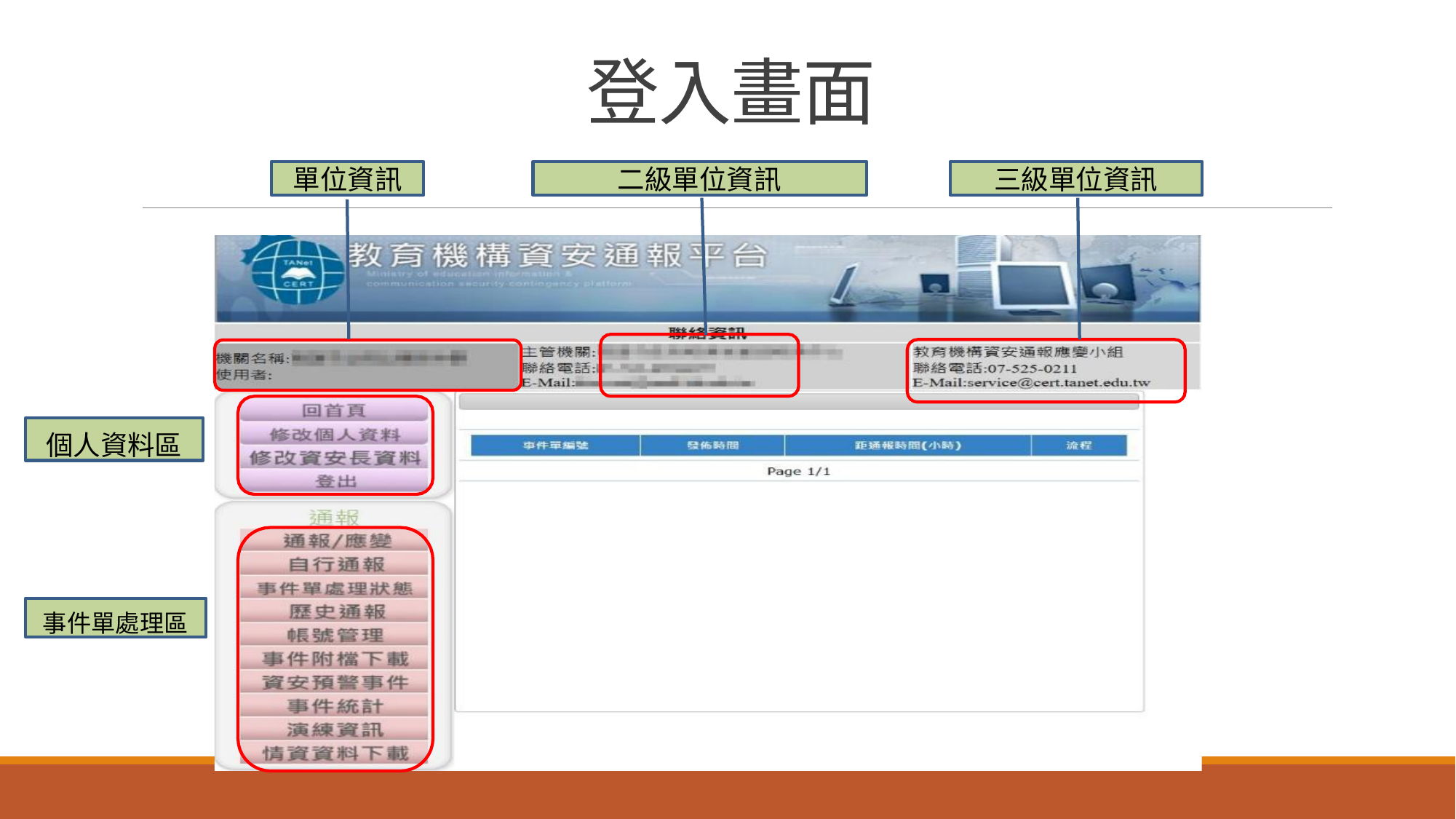

# 登入畫面
單位資訊
二級單位資訊
三級單位資訊

個人資料區

事件單處理區